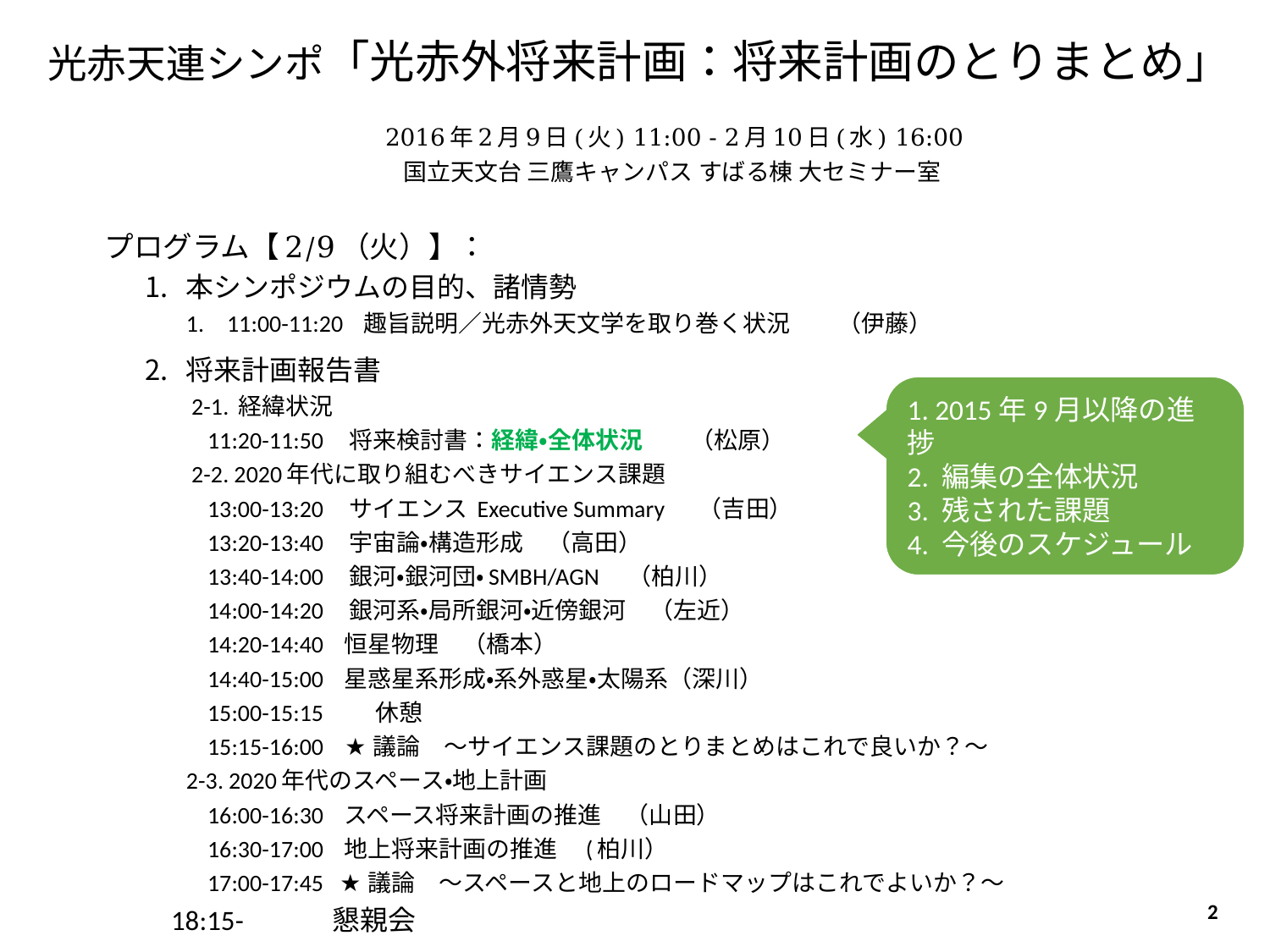

# 光赤天連シンポ「光赤外将来計画：将来計画のとりまとめ」
　2016年2月9日(火) 11:00 - 2月10日(水) 16:00
　国立天文台 三鷹キャンパス すばる棟 大セミナー室

プログラム【2/9（火）】：
本シンポジウムの目的、諸情勢
11:00-11:20   趣旨説明／光赤外天文学を取り巻く状況　　（伊藤）
将来計画報告書
 2-1. 経緯状況
    11:20-11:50    将来検討書：経緯・全体状況　　（松原）
 2-2. 2020年代に取り組むべきサイエンス課題
    13:00-13:20    サイエンス Executive Summary　 （吉田）
    13:20-13:40    宇宙論・構造形成　（高田）
    13:40-14:00    銀河・銀河団・SMBH/AGN　（柏川）
    14:00-14:20    銀河系・局所銀河・近傍銀河　（左近）
    14:20-14:40   恒星物理　（橋本）
    14:40-15:00   星惑星系形成・系外惑星・太陽系（深川）
    15:00-15:15　　休憩
    15:15-16:00    ★議論　～サイエンス課題のとりまとめはこれで良いか？～
2-3. 2020年代のスペース・地上計画
    16:00-16:30   スペース将来計画の推進　（山田）
    16:30-17:00   地上将来計画の推進　(柏川）
    17:00-17:45   ★議論　～スペースと地上のロードマップはこれでよいか？～
    18:15-　　　懇親会
1. 2015年9月以降の進捗
2. 編集の全体状況
3. 残された課題
4. 今後のスケジュール
2